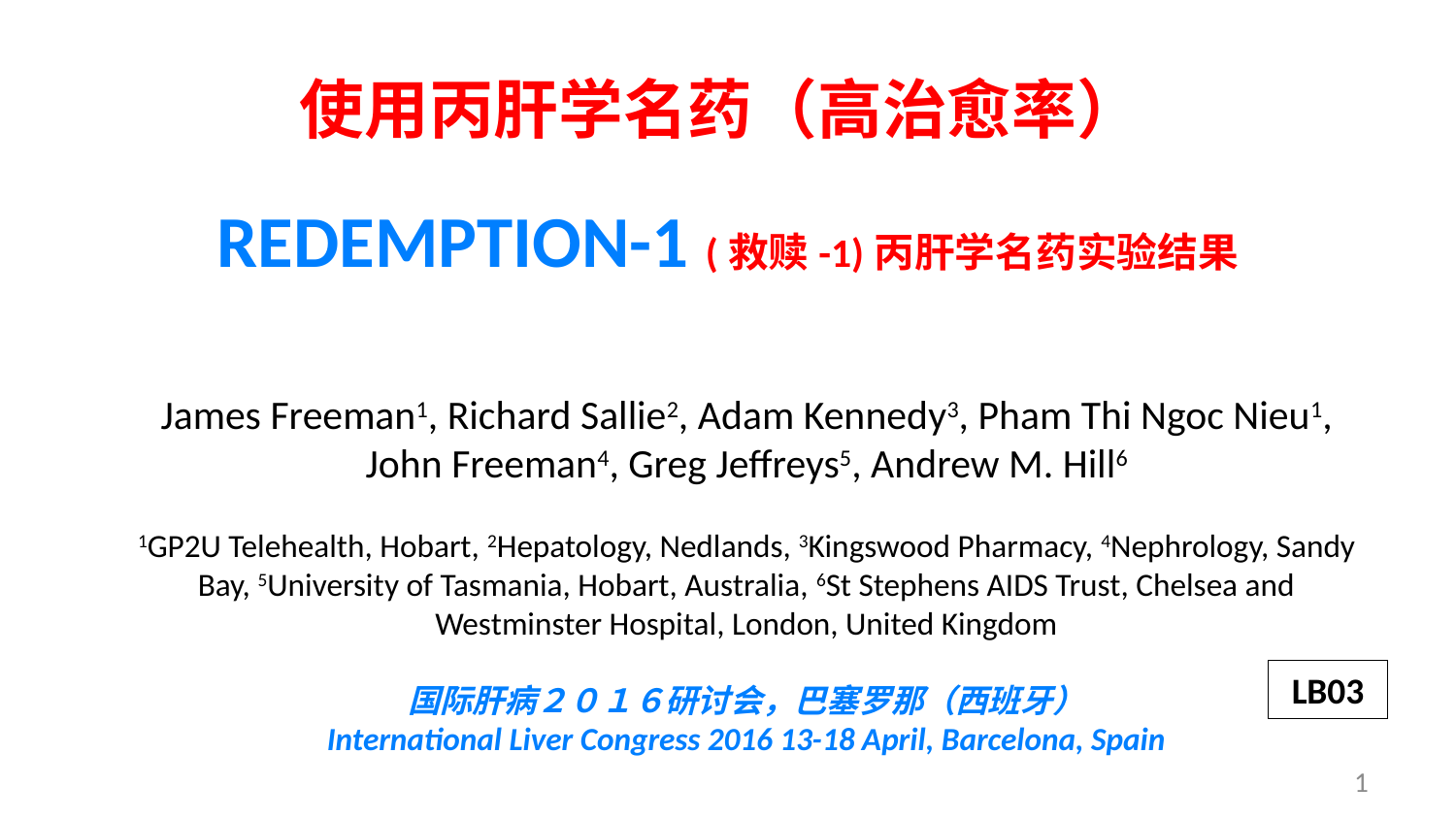

使用丙肝学名药（高治愈率）

REDEMPTION-1 (救赎-1)丙肝学名药实验结果

James Freeman1, Richard Sallie2, Adam Kennedy3, Pham Thi Ngoc Nieu1, John Freeman4, Greg Jeffreys5, Andrew M. Hill6

1GP2U Telehealth, Hobart, 2Hepatology, Nedlands, 3Kingswood Pharmacy, 4Nephrology, Sandy Bay, 5University of Tasmania, Hobart, Australia, 6St Stephens AIDS Trust, Chelsea and Westminster Hospital, London, United Kingdom

国际肝病２０１６研讨会，巴塞罗那（西班牙）
International Liver Congress 2016 13-18 April, Barcelona, Spain

LB03
1